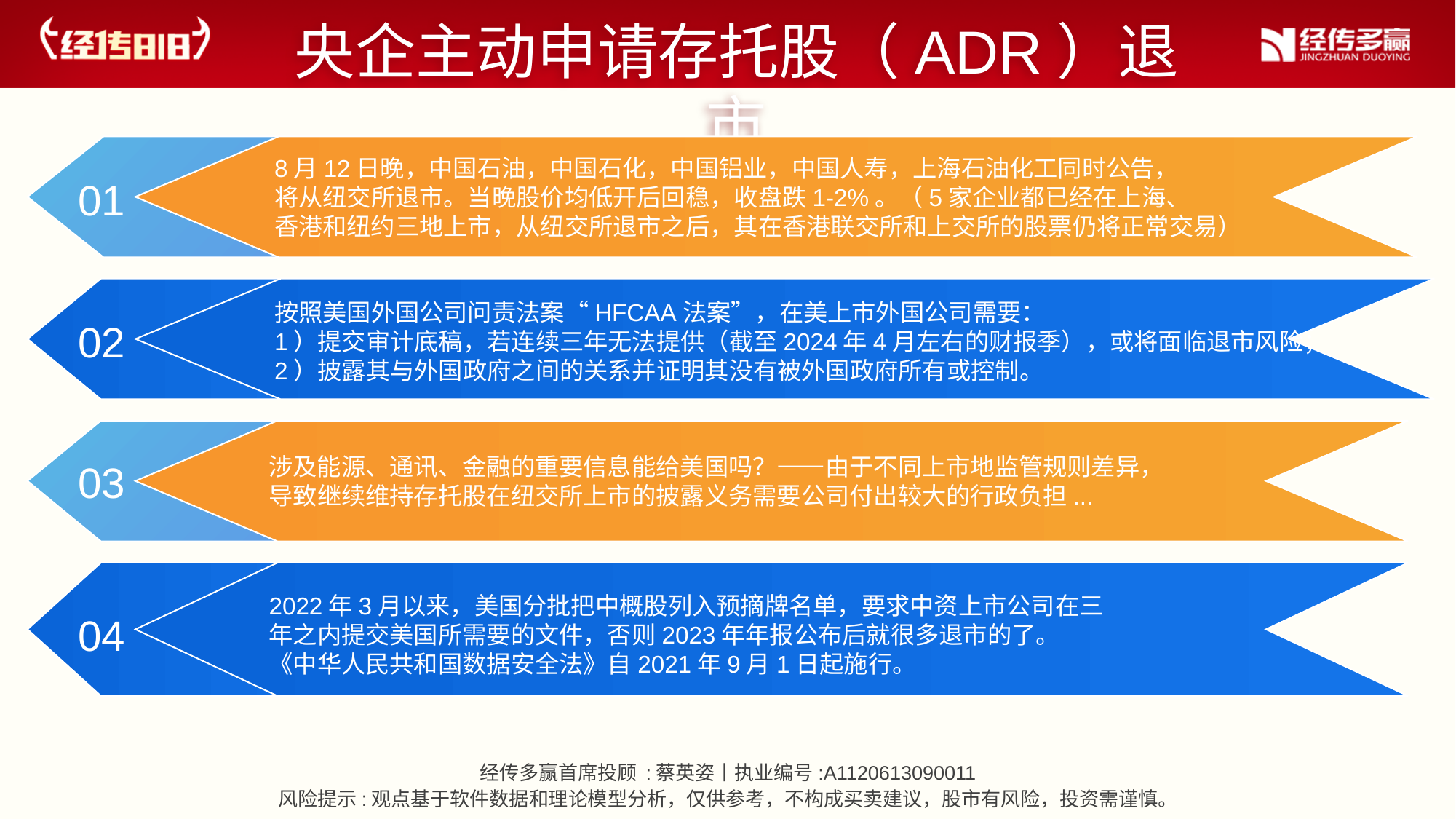

央企主动申请存托股（ADR）退市

01

02

03

04
8月12日晚，中国石油，中国石化，中国铝业，中国人寿，上海石油化工同时公告，
将从纽交所退市。当晚股价均低开后回稳，收盘跌1-2%。（5家企业都已经在上海、
香港和纽约三地上市，从纽交所退市之后，其在香港联交所和上交所的股票仍将正常交易）
按照美国外国公司问责法案“HFCAA法案”，在美上市外国公司需要：
1）提交审计底稿，若连续三年无法提供（截至2024年4月左右的财报季），或将面临退市风险；
2）披露其与外国政府之间的关系并证明其没有被外国政府所有或控制。
涉及能源、通讯、金融的重要信息能给美国吗？——由于不同上市地监管规则差异，
导致继续维持存托股在纽交所上市的披露义务需要公司付出较大的行政负担...
2022年3月以来，美国分批把中概股列入预摘牌名单，要求中资上市公司在三年之内提交美国所需要的文件，否则2023年年报公布后就很多退市的了。
《中华人民共和国数据安全法》自2021年9月1日起施行。